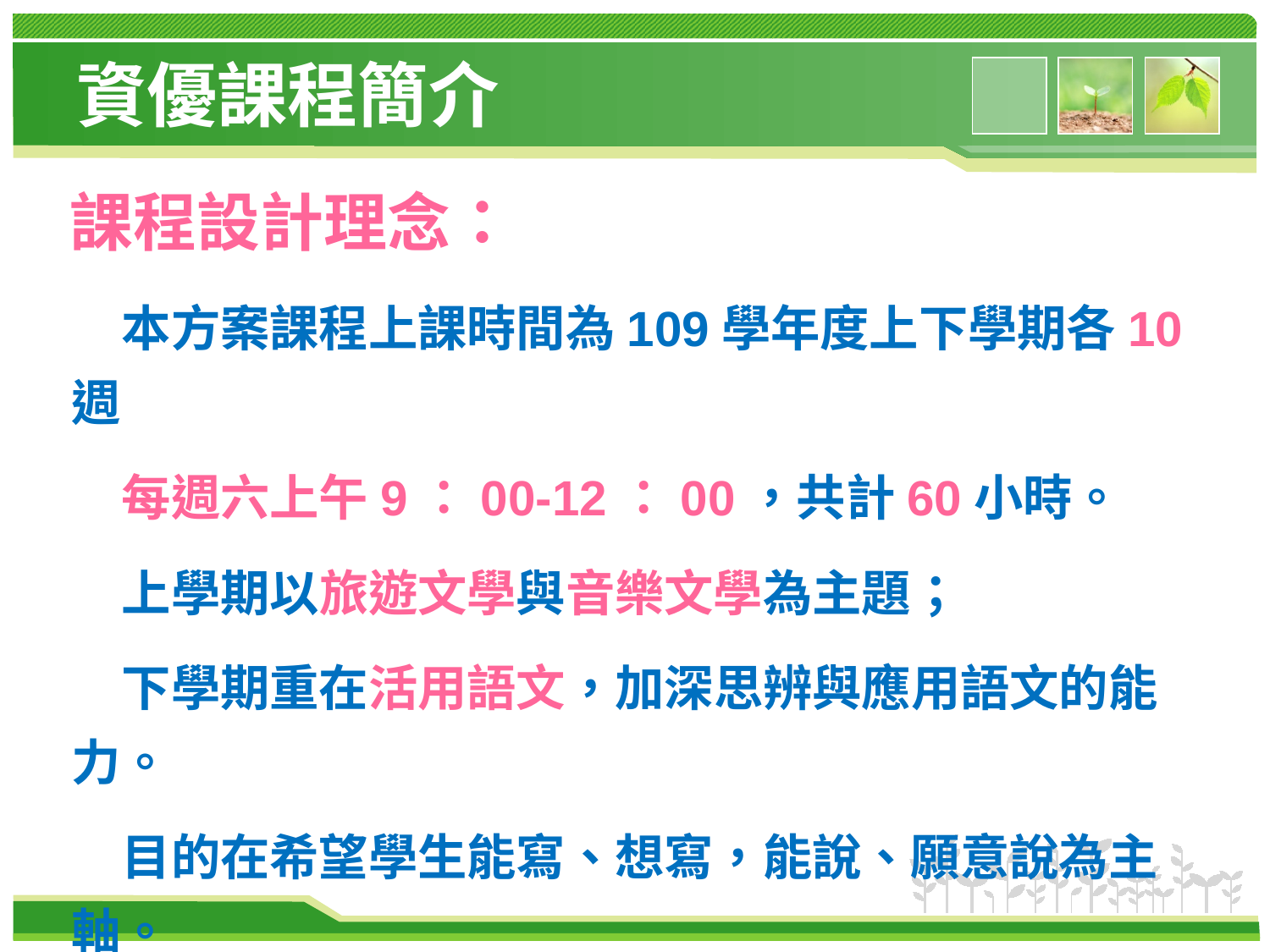

# 資優課程簡介
課程設計理念：

本方案課程上課時間為109學年度上下學期各10週
每週六上午9：00-12：00，共計60小時。
上學期以旅遊文學與音樂文學為主題；
下學期重在活用語文，加深思辨與應用語文的能力。
目的在希望學生能寫、想寫，能說、願意說為主軸。